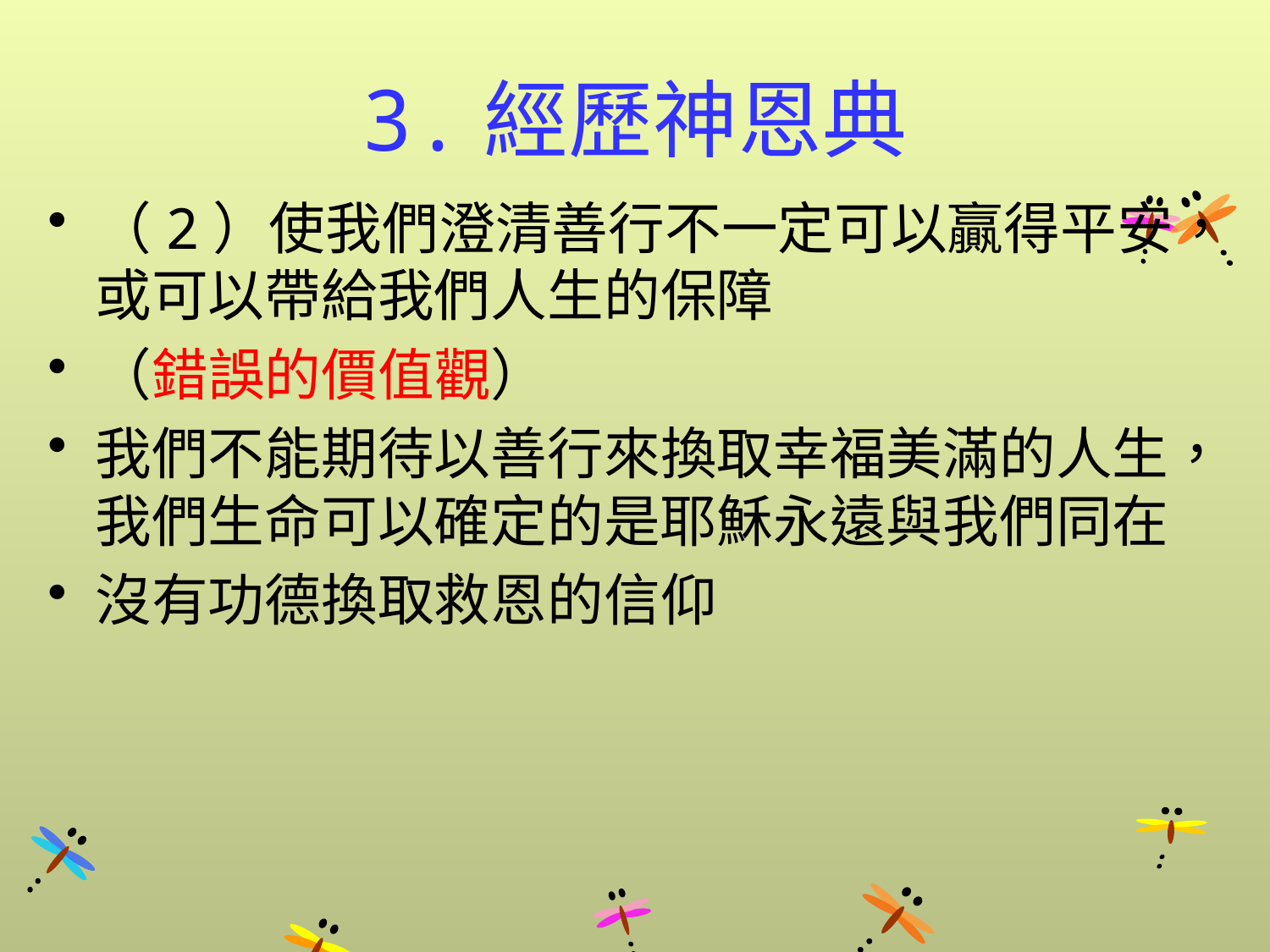

# 3.經歷神恩典
（2）使我們澄清善行不一定可以贏得平安，或可以帶給我們人生的保障
（錯誤的價值觀）
我們不能期待以善行來換取幸福美滿的人生，我們生命可以確定的是耶穌永遠與我們同在
沒有功德換取救恩的信仰